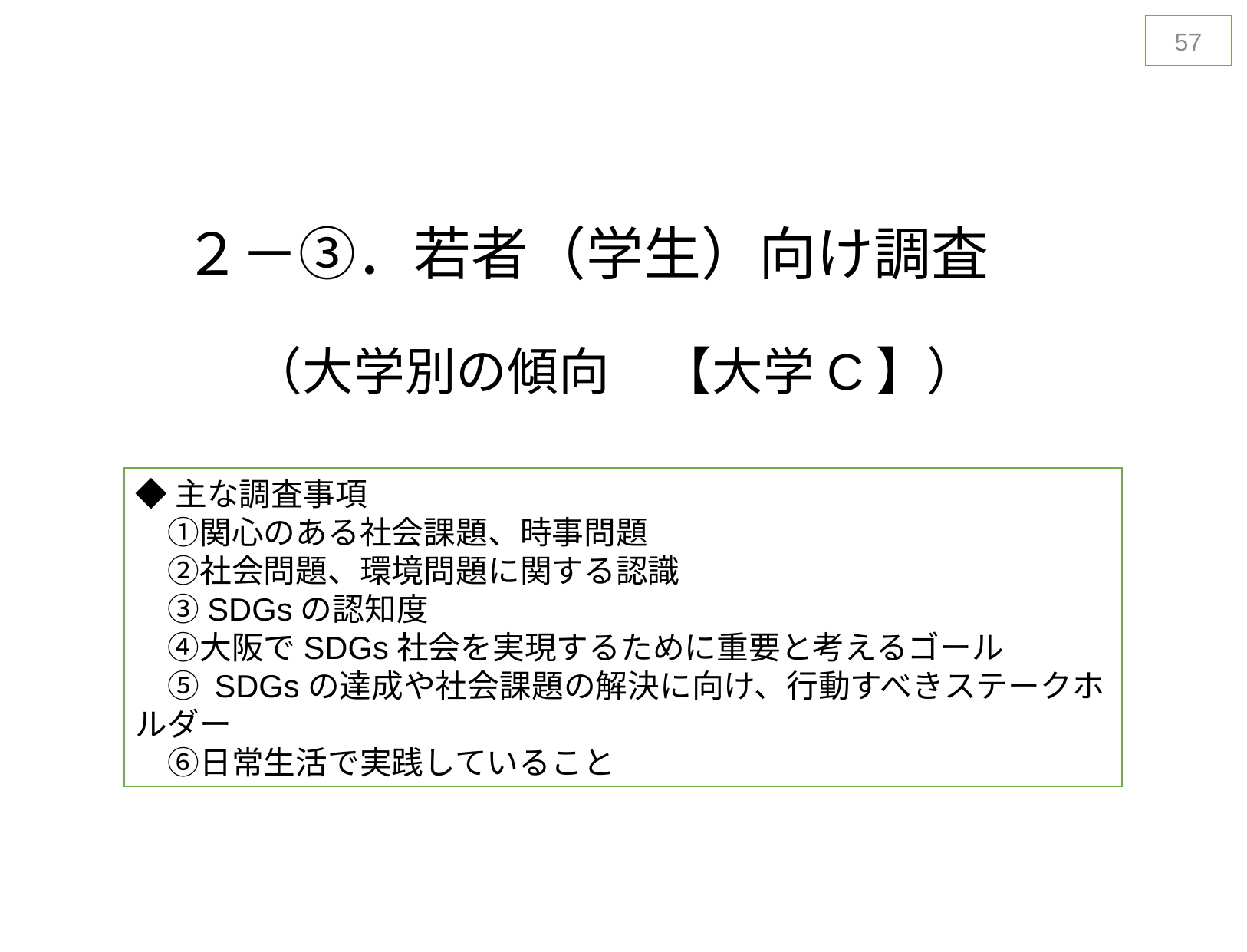

57
２－③．若者（学生）向け調査
（大学別の傾向　【大学C】）
◆主な調査事項
　①関心のある社会課題、時事問題
　②社会問題、環境問題に関する認識
　③SDGsの認知度
　④大阪でSDGs社会を実現するために重要と考えるゴール
　⑤ SDGsの達成や社会課題の解決に向け、行動すべきステークホルダー
　⑥日常生活で実践していること